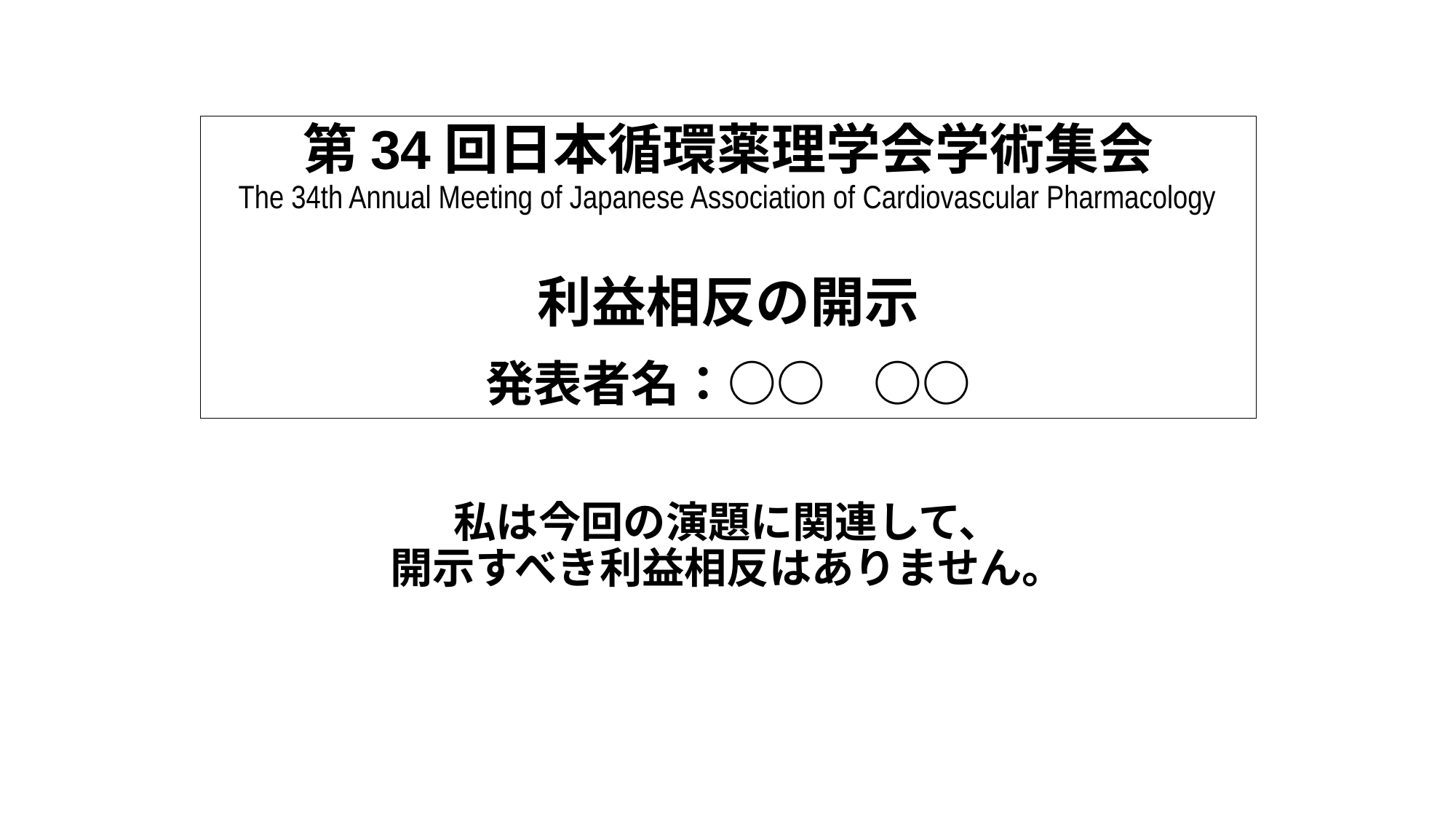

# 第34回日本循環薬理学会学術集会 The 34th Annual Meeting of Japanese Association of Cardiovascular Pharmacology 利益相反の開示 　 発表者名：○○　○○

私は今回の演題に関連して、
開示すべき利益相反はありません。